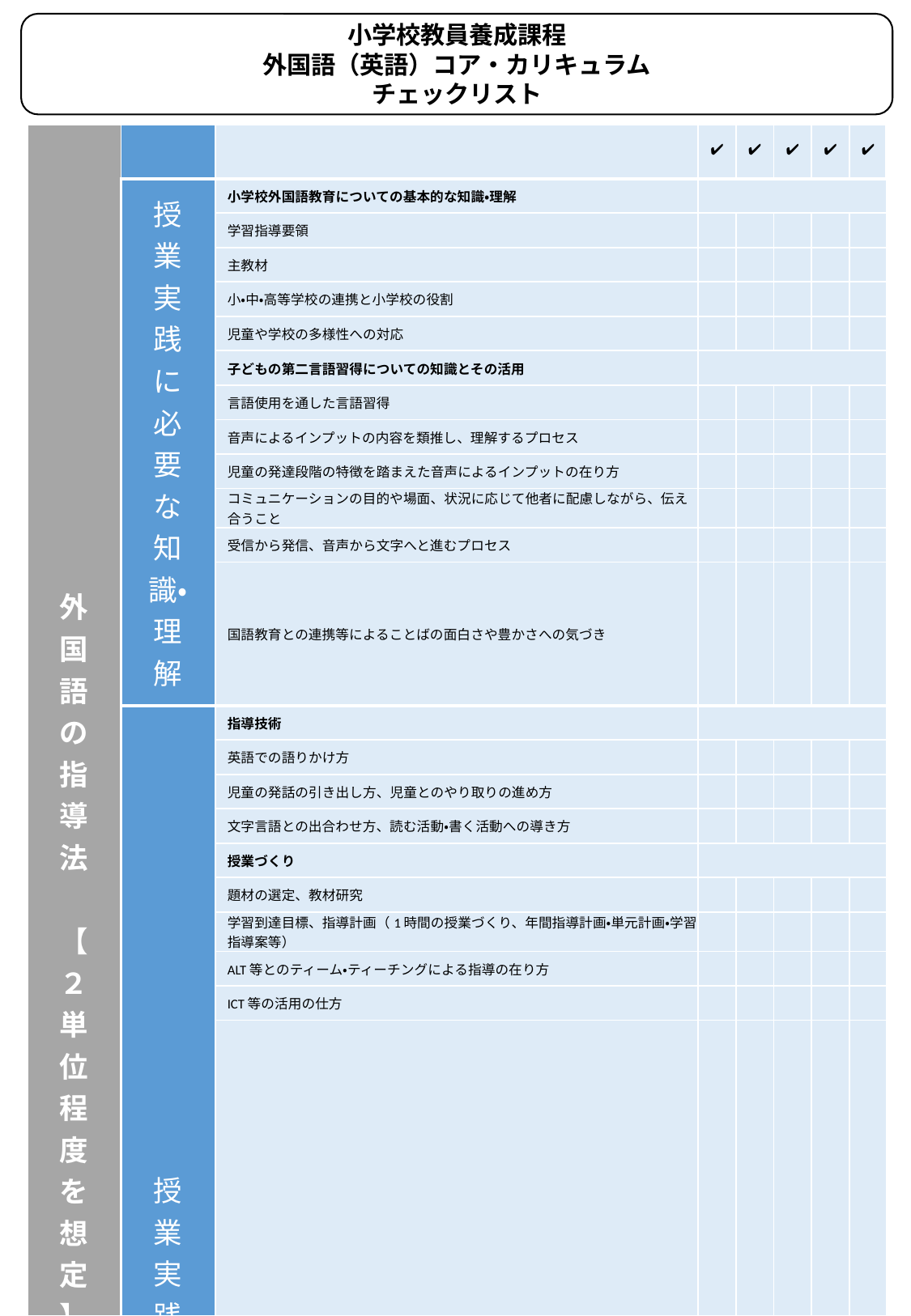

小学校教員養成課程
外国語（英語）コア・カリキュラム
チェックリスト
| 外国語の指導法　【２単位程度を想定】 |  |  | ✔ | ✔ | ✔ | ✔ | ✔ |
| --- | --- | --- | --- | --- | --- | --- | --- |
|  | 授業実践に必要な知識・理解 | 小学校外国語教育についての基本的な知識・理解 |  |  |  |  |  |
|  |  | 学習指導要領 |  |  |  |  |  |
|  |  | 主教材 |  |  |  |  |  |
|  |  | 小・中・高等学校の連携と小学校の役割 |  |  |  |  |  |
|  |  | 児童や学校の多様性への対応 |  |  |  |  |  |
|  |  | 子どもの第二言語習得についての知識とその活用 |  |  |  |  |  |
|  |  | 言語使用を通した言語習得 |  |  |  |  |  |
|  |  | 音声によるインプットの内容を類推し、理解するプロセス |  |  |  |  |  |
|  |  | 児童の発達段階の特徴を踏まえた音声によるインプットの在り方 |  |  |  |  |  |
|  |  | コミュニケーションの目的や場面、状況に応じて他者に配慮しながら、伝え合うこと |  |  |  |  |  |
|  |  | 受信から発信、音声から文字へと進むプロセス |  |  |  |  |  |
|  |  | 国語教育との連携等によることばの面白さや豊かさへの気づき |  |  |  |  |  |
|  | 授業実践 | 指導技術 |  |  |  |  |  |
|  |  | 英語での語りかけ方 |  |  |  |  |  |
|  |  | 児童の発話の引き出し方、児童とのやり取りの進め方 |  |  |  |  |  |
|  |  | 文字言語との出合わせ方、読む活動・書く活動への導き方 |  |  |  |  |  |
|  |  | 授業づくり |  |  |  |  |  |
|  |  | 題材の選定、教材研究 |  |  |  |  |  |
|  |  | 学習到達目標、指導計画（1時間の授業づくり、年間指導計画・単元計画・学習指導案等） |  |  |  |  |  |
|  |  | ALT等とのティーム・ティーチングによる指導の在り方 |  |  |  |  |  |
|  |  | ICT等の活用の仕方 |  |  |  |  |  |
|  |  | 学習状況の評価（パフォーマンス評価や学習到達目標の活用を含む） |  |  |  |  |  |
|  |  |  |  |  |  |  |  |
| 外国語に関する専門的事項 【１単位程度を想定】 |  |  | ✔ | ✔ | ✔ | ✔ | ✔ |
|  | 授業実践に必要な 英語力と知識 | 授業実践に必要な英語力 |  |  |  |  |  |
|  |  | 聞くこと |  |  |  |  |  |
|  |  | 話すこと（やり取り・発表） |  |  |  |  |  |
|  |  | 読むこと |  |  |  |  |  |
|  |  | 書くこと |  |  |  |  |  |
|  |  | 英語に関する背景的な知識 |  |  |  |  |  |
|  |  | 英語に関する基本的な知識（音声・語彙・文構造・文法・正書法等） |  |  |  |  |  |
|  |  | 第二言語習得に関する基本的な知識 |  |  |  |  |  |
|  |  | 児童文学（絵本、子ども向けの歌や詩等） |  |  |  |  |  |
|  |  | 異文化理解 |  |  |  |  |  |